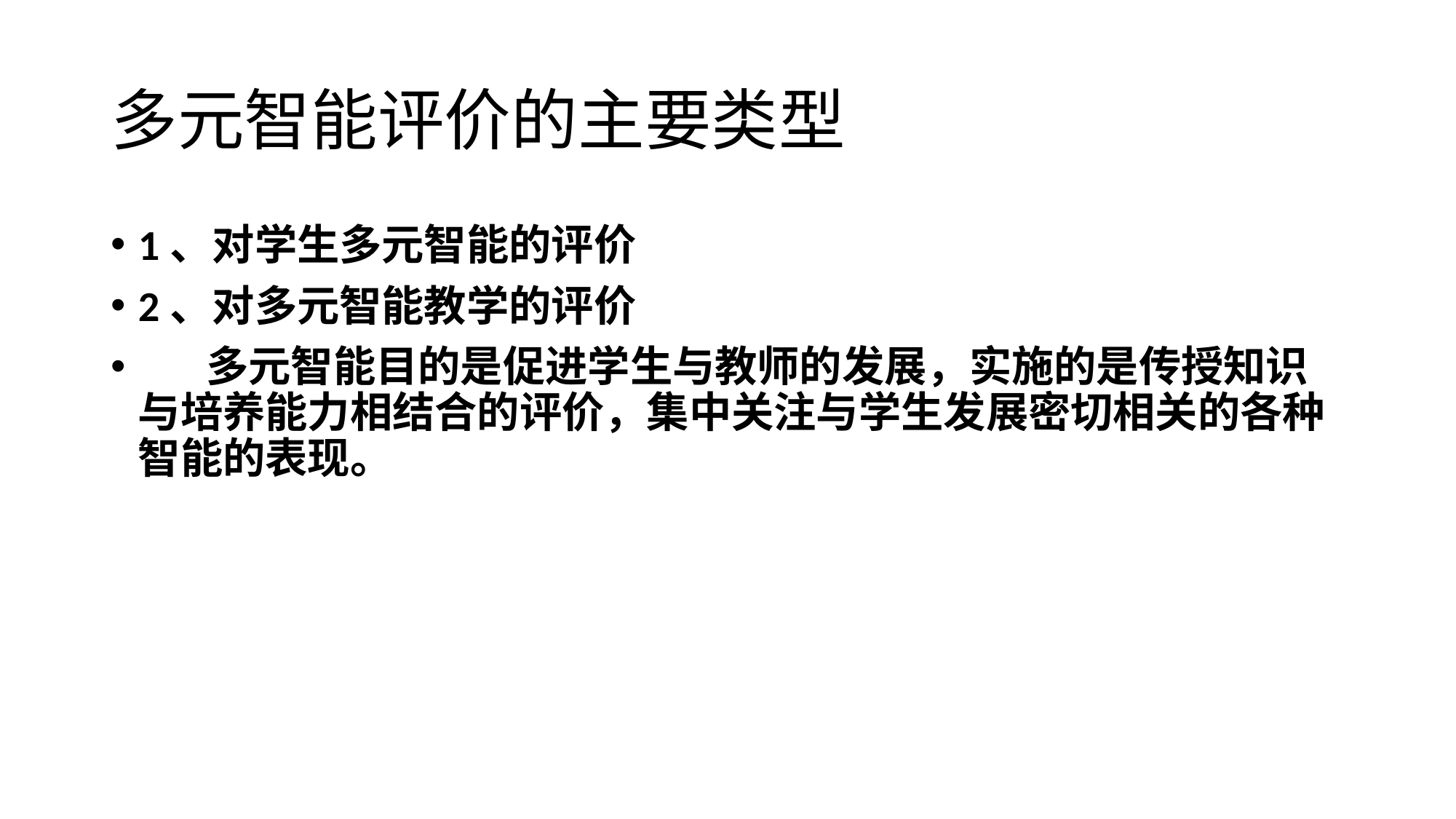

# 多元智能评价的主要类型
1、对学生多元智能的评价
2、对多元智能教学的评价
      多元智能目的是促进学生与教师的发展，实施的是传授知识与培养能力相结合的评价，集中关注与学生发展密切相关的各种智能的表现。